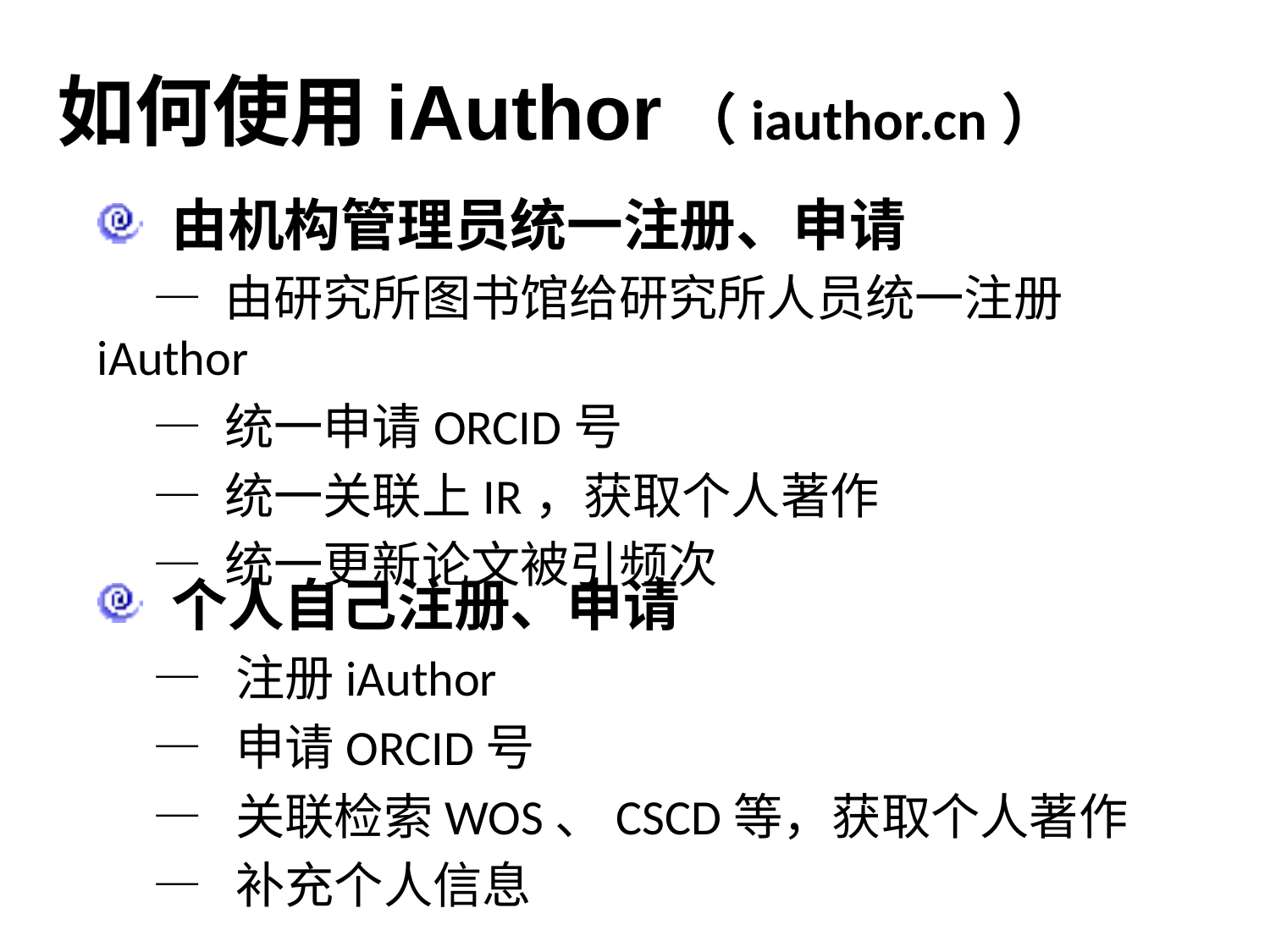

如何使用iAuthor（iauthor.cn）
 由机构管理员统一注册、申请
     — 由研究所图书馆给研究所人员统一注册iAuthor
     — 统一申请ORCID号
     — 统一关联上IR，获取个人著作
     — 统一更新论文被引频次
 个人自己注册、申请
     —  注册iAuthor
     —  申请ORCID号
     —  关联检索WOS、CSCD等，获取个人著作
     —  补充个人信息